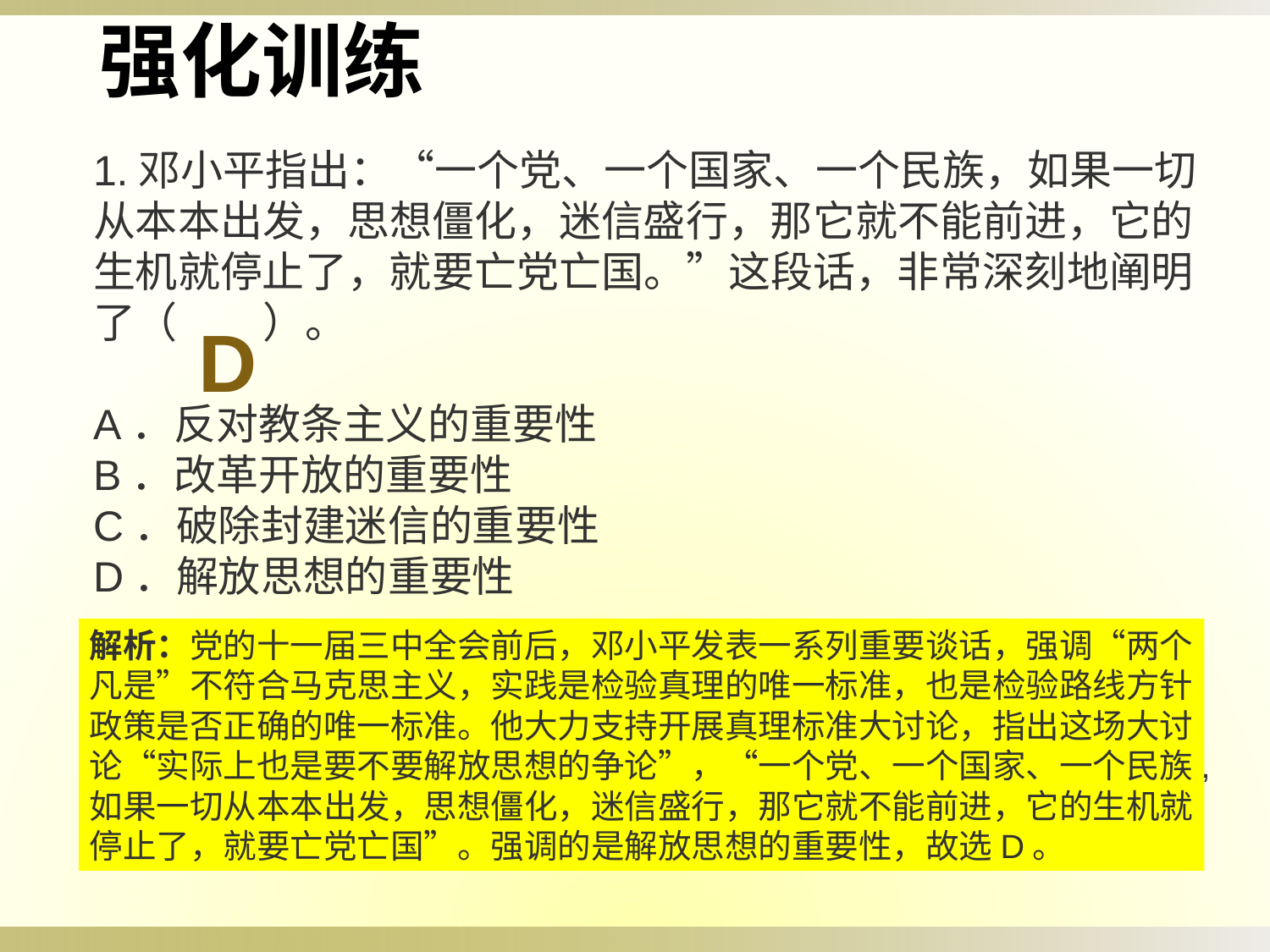

强化训练
1.邓小平指出：“一个党、一个国家、一个民族，如果一切从本本出发，思想僵化，迷信盛行，那它就不能前进，它的生机就停止了，就要亡党亡国。”这段话，非常深刻地阐明了（　　）。

A．反对教条主义的重要性
B．改革开放的重要性
C．破除封建迷信的重要性
D．解放思想的重要性
D
解析：党的十一届三中全会前后，邓小平发表一系列重要谈话，强调“两个凡是”不符合马克思主义，实践是检验真理的唯一标准，也是检验路线方针政策是否正确的唯一标准。他大力支持开展真理标准大讨论，指出这场大讨论“实际上也是要不要解放思想的争论”，“一个党、一个国家、一个民族,如果一切从本本出发，思想僵化，迷信盛行，那它就不能前进，它的生机就停止了，就要亡党亡国”。强调的是解放思想的重要性，故选D。